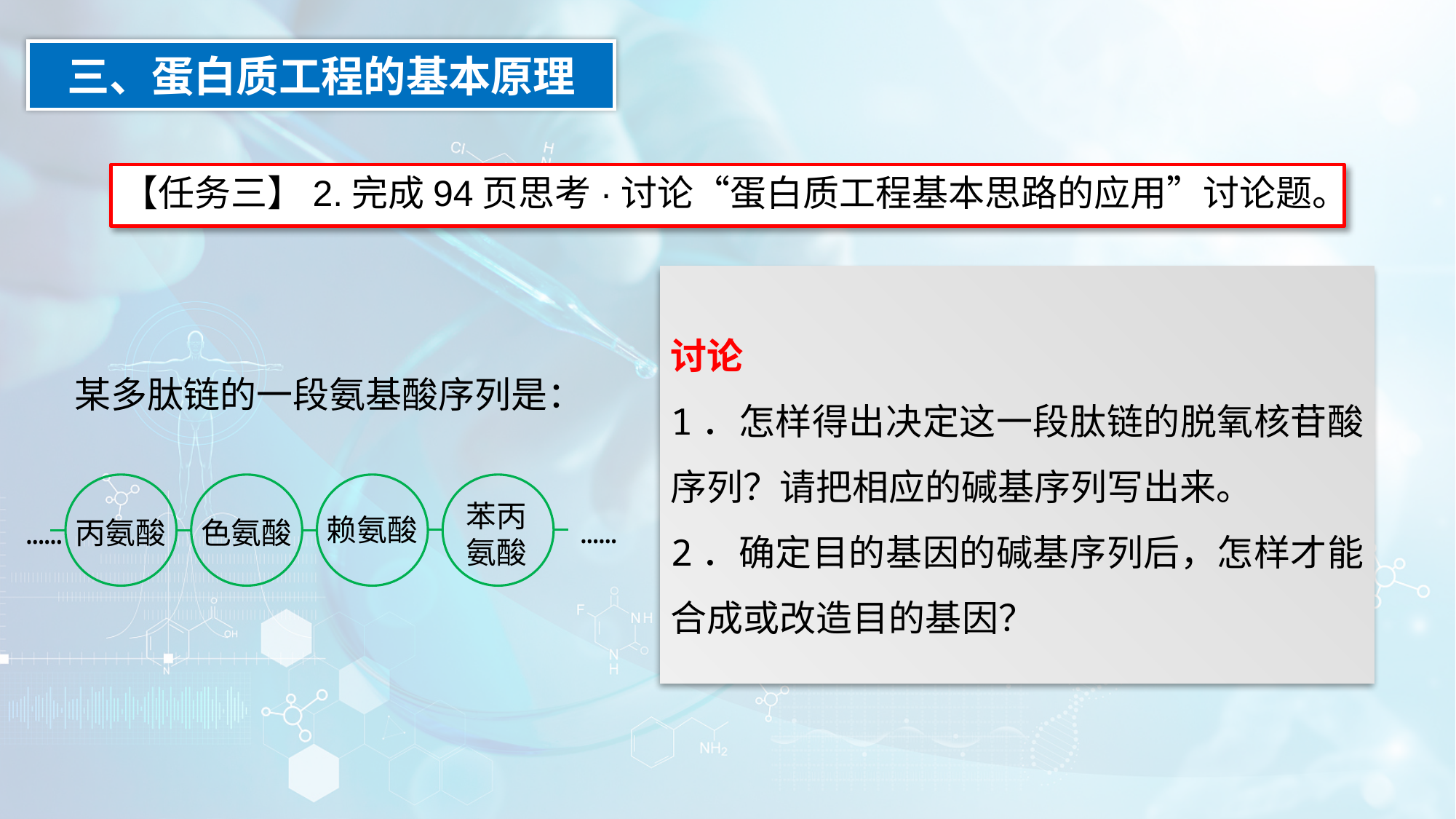

三、蛋白质工程的基本原理
【任务三】2.完成94页思考·讨论“蛋白质工程基本思路的应用”讨论题。
讨论
1．怎样得出决定这一段肽链的脱氧核苷酸序列？请把相应的碱基序列写出来。
2．确定目的基因的碱基序列后，怎样才能合成或改造目的基因？
某多肽链的一段氨基酸序列是：

丙氨酸

色氨酸

赖氨酸

苯丙
氨酸
……
……